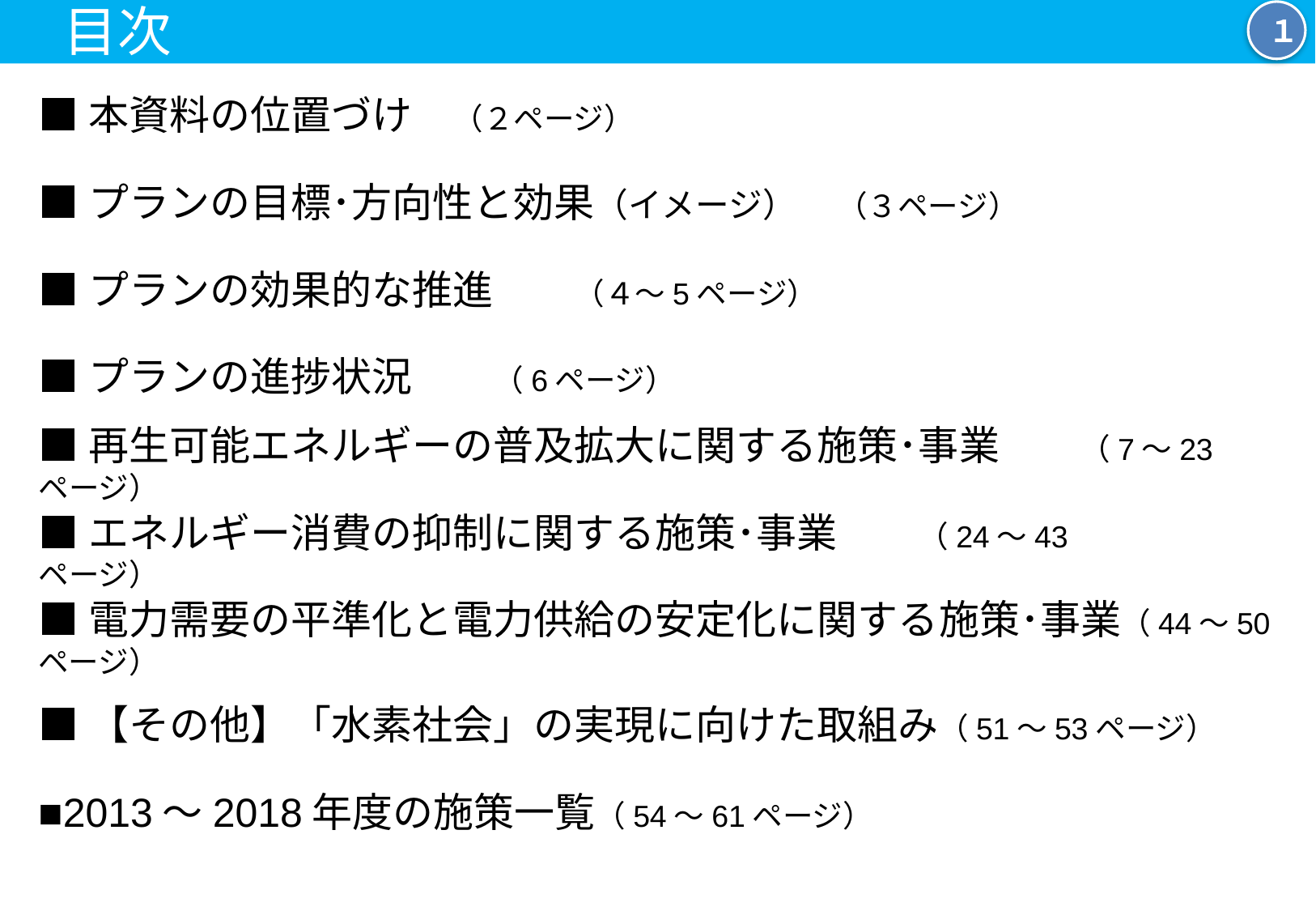

目次
１
■本資料の位置づけ　（２ページ）
■プランの目標･方向性と効果（イメージ）　（３ページ）
■プランの効果的な推進　　（４～5ページ）
■プランの進捗状況　　（6ページ）
■再生可能エネルギーの普及拡大に関する施策･事業　　（7～23ページ）
■エネルギー消費の抑制に関する施策･事業　　（24～43ページ）
■電力需要の平準化と電力供給の安定化に関する施策･事業（44～50ページ）
■【その他】「水素社会」の実現に向けた取組み（51～53ページ）
■2013～2018年度の施策一覧（54～61ページ）